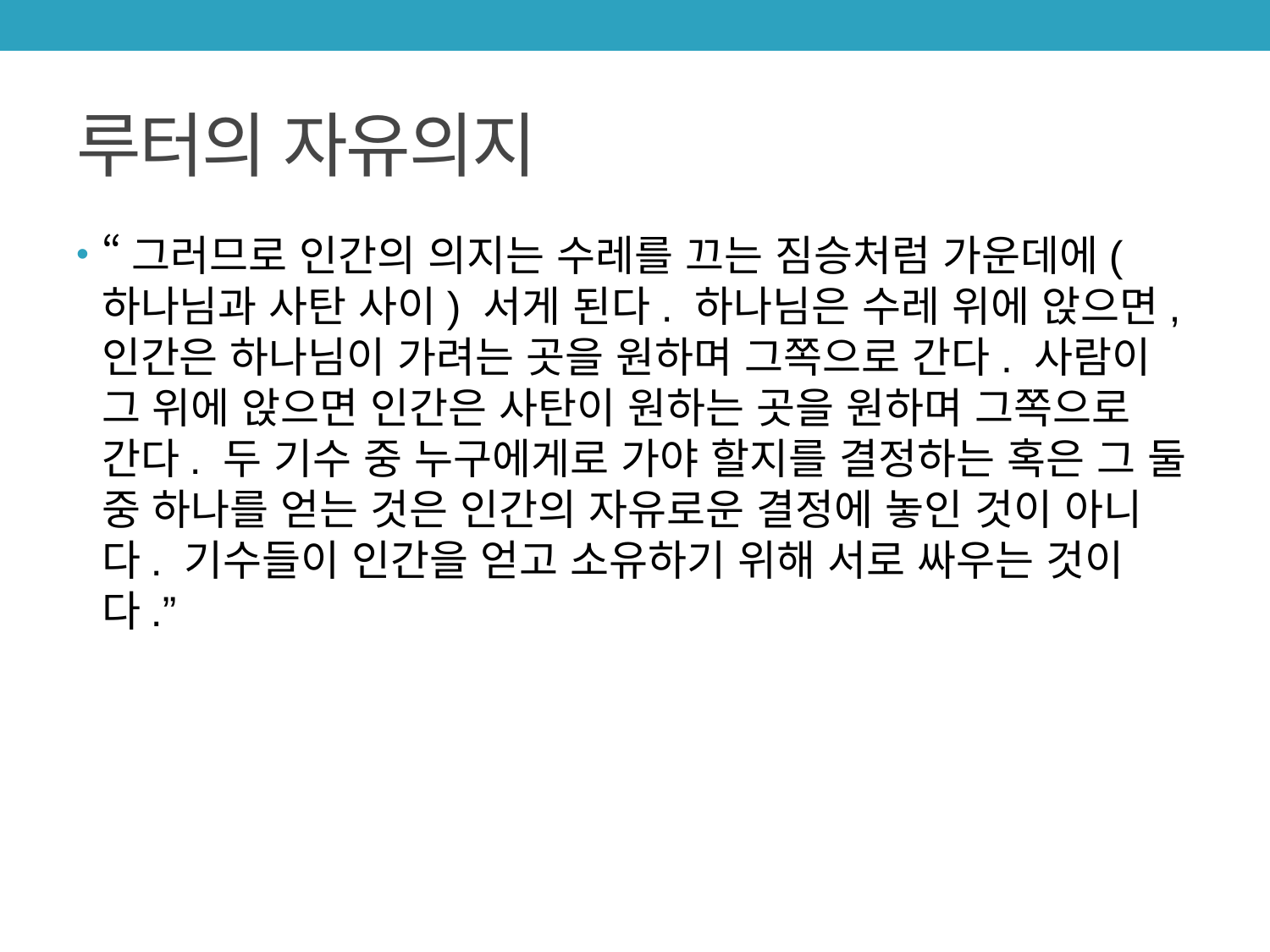

# 루터의 자유의지
“그러므로 인간의 의지는 수레를 끄는 짐승처럼 가운데에(하나님과 사탄 사이) 서게 된다. 하나님은 수레 위에 앉으면, 인간은 하나님이 가려는 곳을 원하며 그쪽으로 간다. 사람이 그 위에 앉으면 인간은 사탄이 원하는 곳을 원하며 그쪽으로 간다. 두 기수 중 누구에게로 가야 할지를 결정하는 혹은 그 둘 중 하나를 얻는 것은 인간의 자유로운 결정에 놓인 것이 아니다. 기수들이 인간을 얻고 소유하기 위해 서로 싸우는 것이다.”